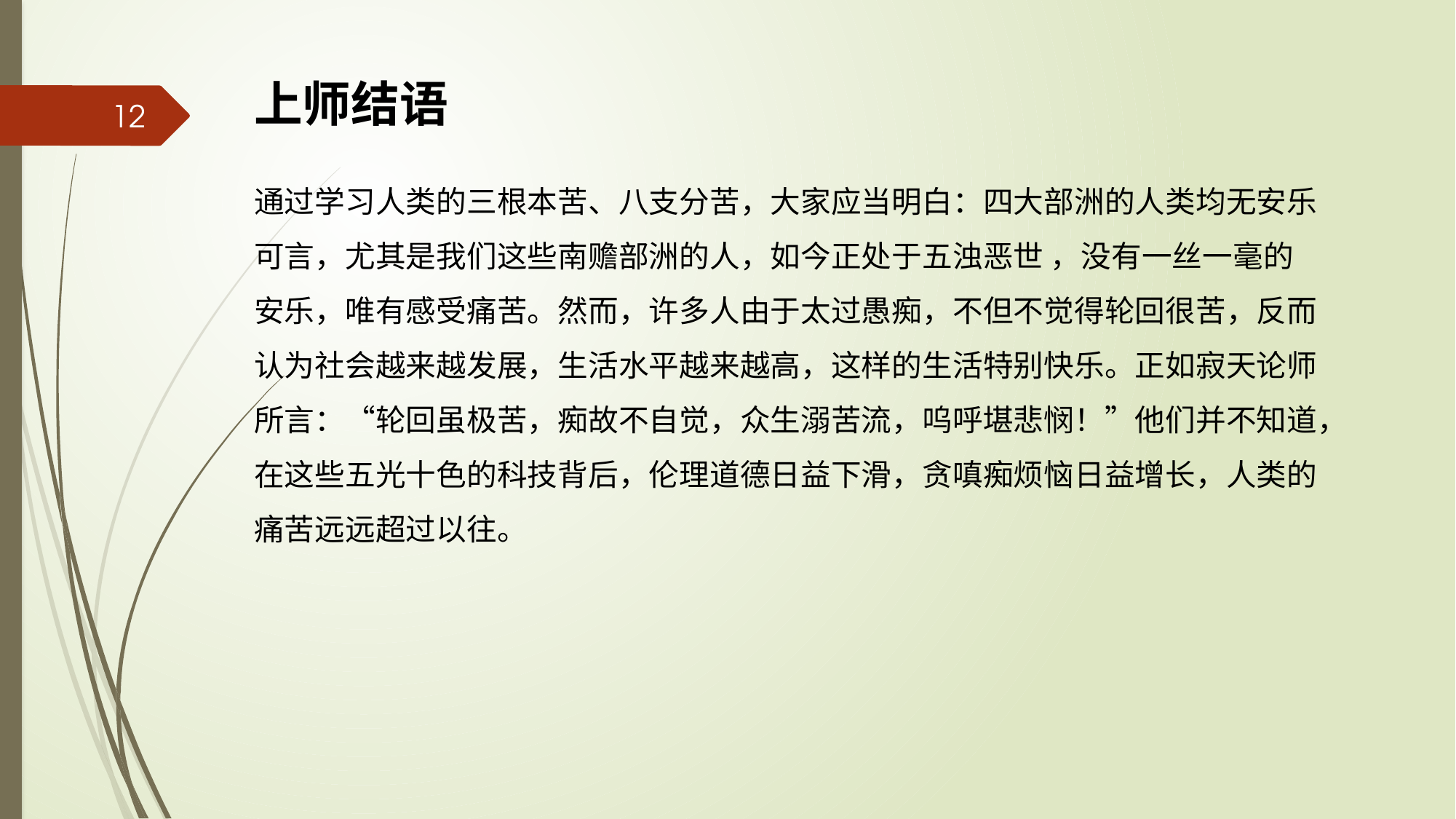

上师结语

通过学习人类的三根本苦、八支分苦，大家应当明白：四大部洲的人类均无安乐可言，尤其是我们这些南赡部洲的人，如今正处于五浊恶世 ，没有一丝一毫的安乐，唯有感受痛苦。然而，许多人由于太过愚痴，不但不觉得轮回很苦，反而认为社会越来越发展，生活水平越来越高，这样的生活特别快乐。正如寂天论师所言：“轮回虽极苦，痴故不自觉，众生溺苦流，呜呼堪悲悯！”他们并不知道，在这些五光十色的科技背后，伦理道德日益下滑，贪嗔痴烦恼日益增长，人类的痛苦远远超过以往。

12